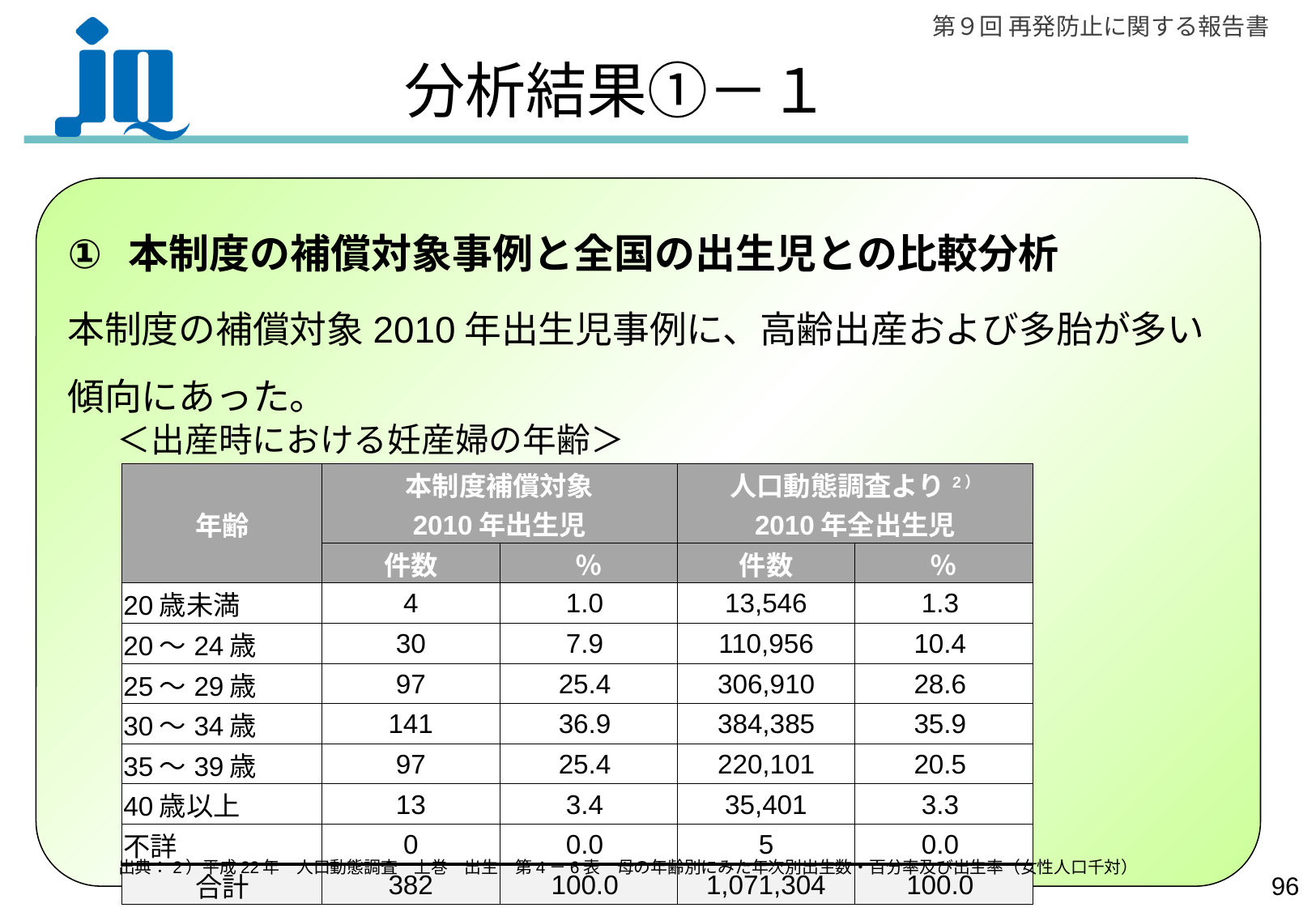

# 分析結果①－１
本制度の補償対象事例と全国の出生児との比較分析
本制度の補償対象2010年出生児事例に、高齢出産および多胎が多い傾向にあった。
＜出産時における妊産婦の年齢＞
| 年齢 | 本制度補償対象 2010年出生児 |  | 人口動態調査より2） 2010年全出生児 |  |
| --- | --- | --- | --- | --- |
|  | 件数 | ％ | 件数 | ％ |
| 20歳未満 | 4 | 1.0 | 13,546 | 1.3 |
| 20～24歳 | 30 | 7.9 | 110,956 | 10.4 |
| 25～29歳 | 97 | 25.4 | 306,910 | 28.6 |
| 30～34歳 | 141 | 36.9 | 384,385 | 35.9 |
| 35～39歳 | 97 | 25.4 | 220,101 | 20.5 |
| 40歳以上 | 13 | 3.4 | 35,401 | 3.3 |
| 不詳 | 0 | 0.0 | 5 | 0.0 |
| 合計 | 382 | 100.0 | 1,071,304 | 100.0 |
出典：2）平成22年　人口動態調査　上巻　出生　第4－6表　母の年齢別にみた年次別出生数・百分率及び出生率（女性人口千対）
96